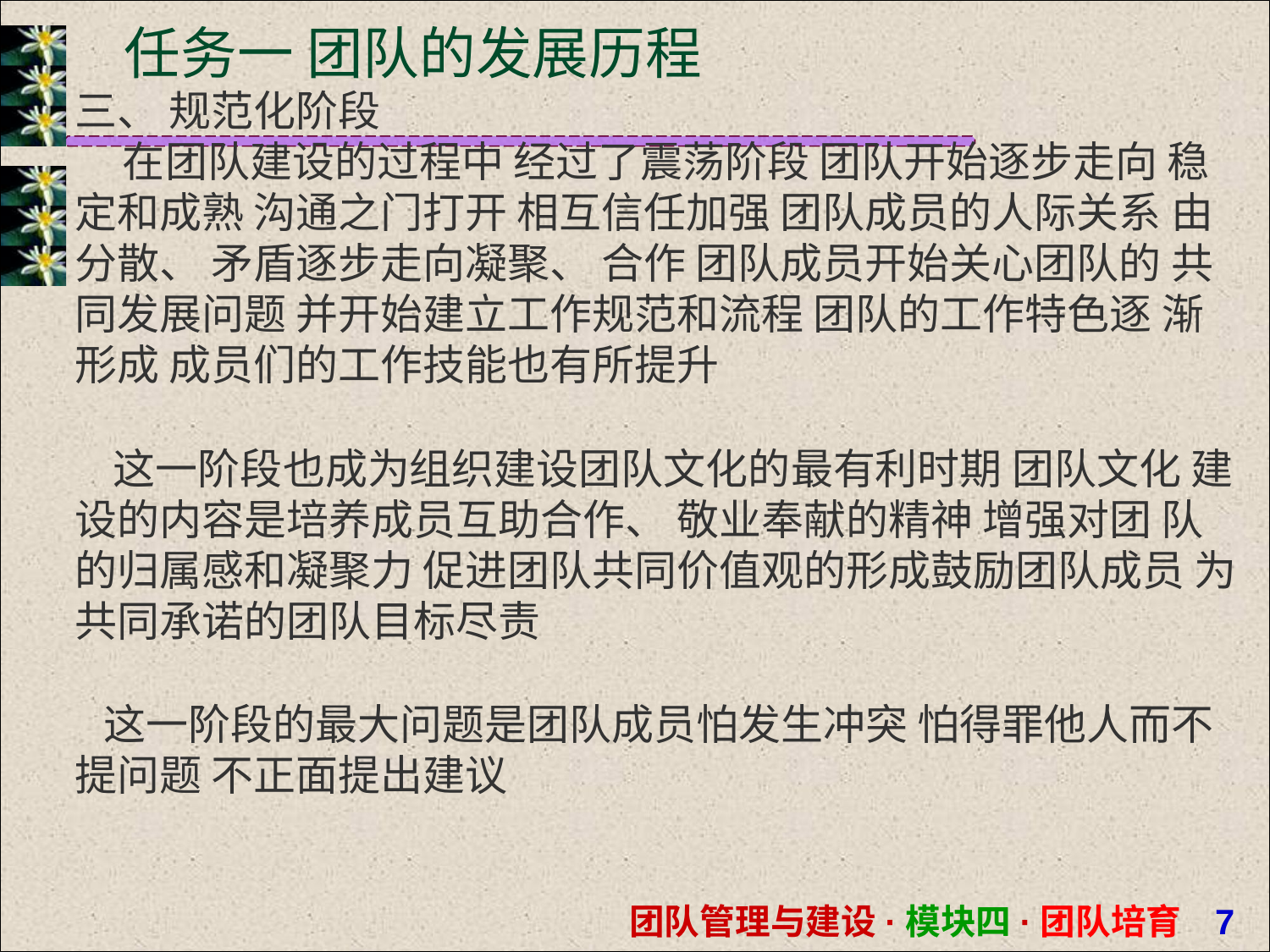

# 任务一 团队的发展历程

三、 规范化阶段
    在团队建设的过程中 经过了震荡阶段 团队开始逐步走向 稳定和成熟 沟通之门打开 相互信任加强 团队成员的人际关系 由分散、 矛盾逐步走向凝聚、 合作 团队成员开始关心团队的 共同发展问题 并开始建立工作规范和流程 团队的工作特色逐 渐形成 成员们的工作技能也有所提升

   这一阶段也成为组织建设团队文化的最有利时期 团队文化 建设的内容是培养成员互助合作、 敬业奉献的精神 增强对团 队的归属感和凝聚力 促进团队共同价值观的形成鼓励团队成员 为共同承诺的团队目标尽责

  这一阶段的最大问题是团队成员怕发生冲突 怕得罪他人而不 提问题 不正面提出建议

团队管理与建设·模块四·团队培育 7